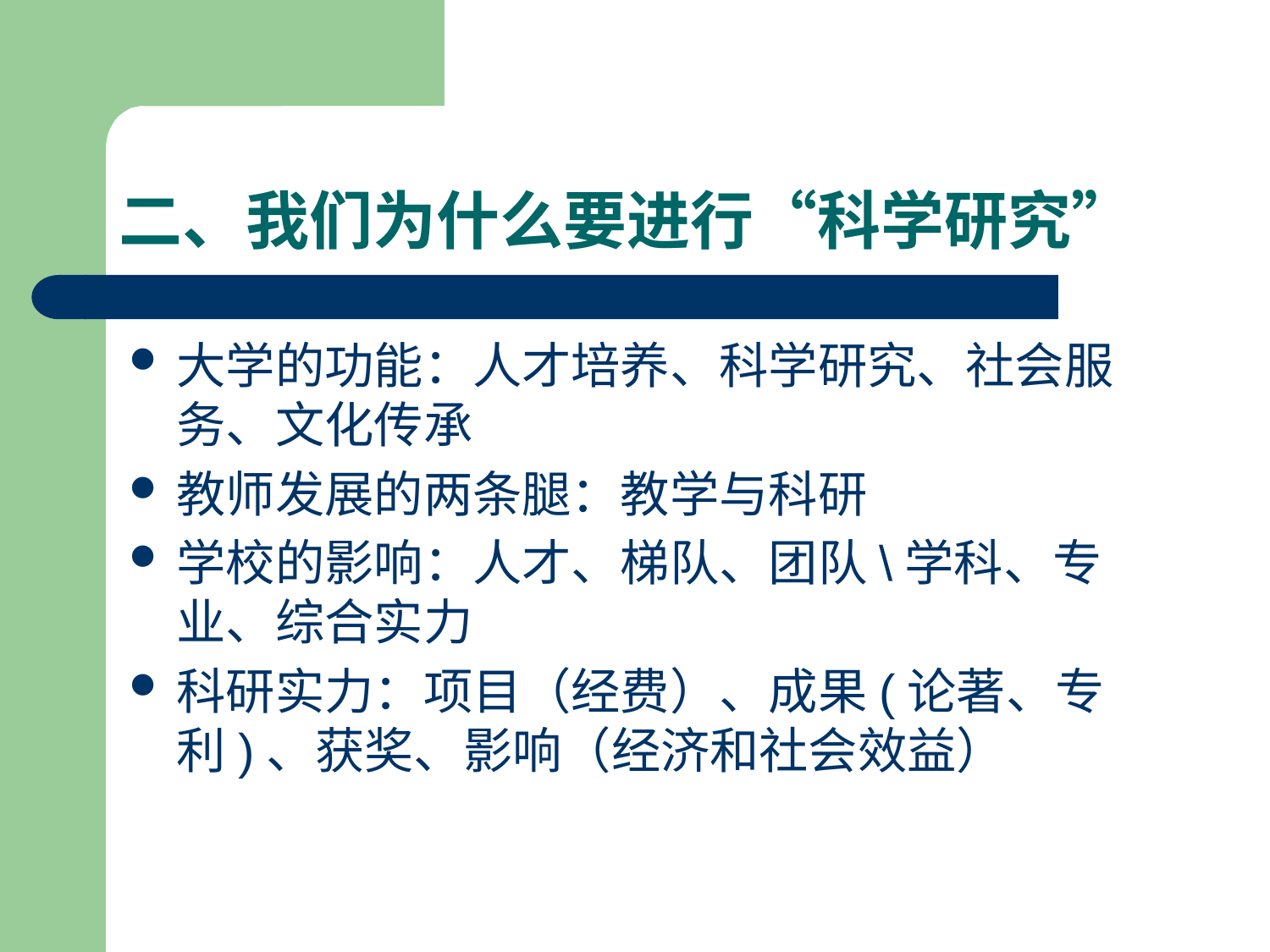

# 二、我们为什么要进行“科学研究”
大学的功能：人才培养、科学研究、社会服务、文化传承
教师发展的两条腿：教学与科研
学校的影响：人才、梯队、团队\学科、专业、综合实力
科研实力：项目（经费）、成果(论著、专利)、获奖、影响（经济和社会效益）